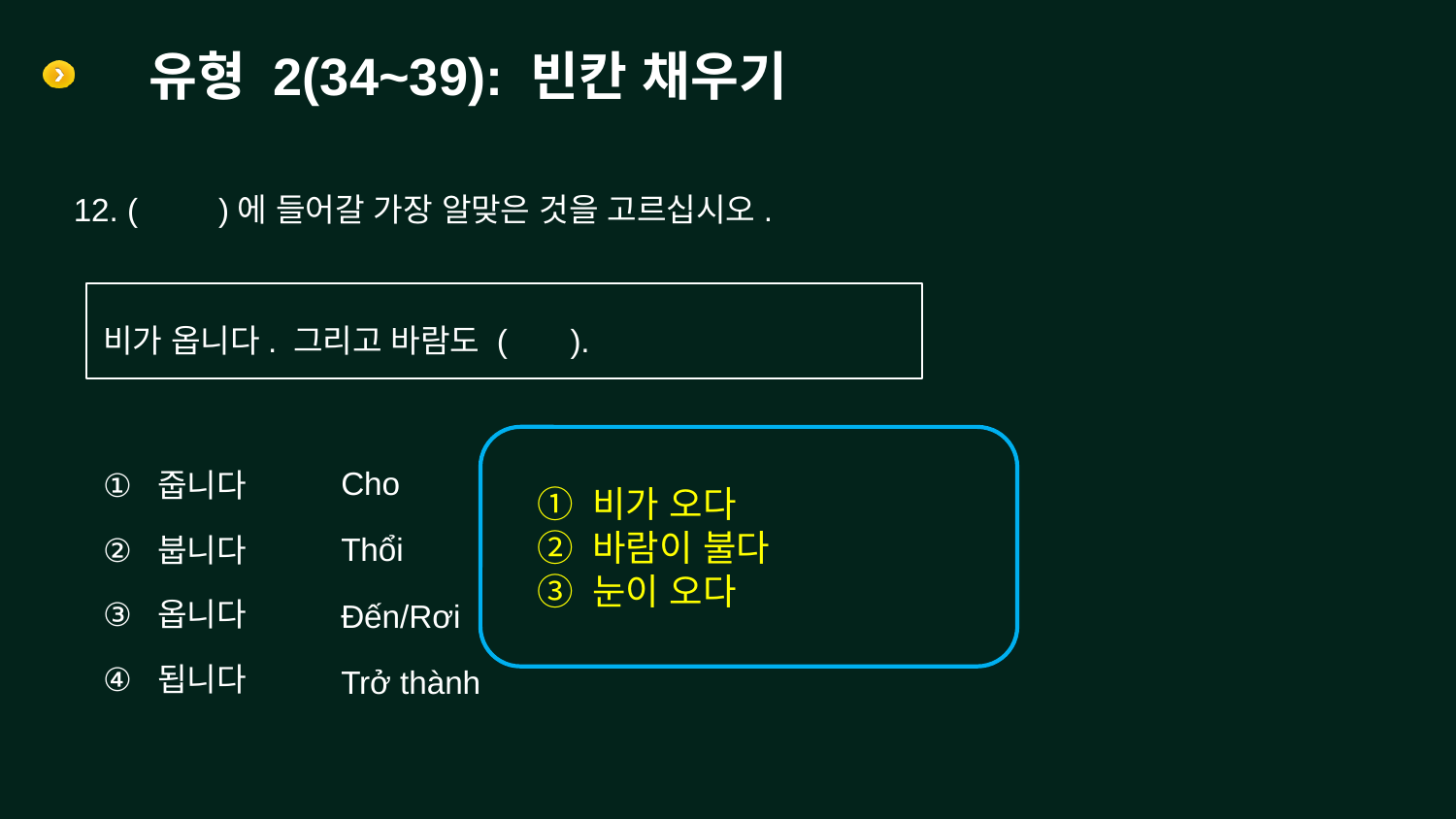

# 유형 2(34~39): 빈칸 채우기
12. (         )에 들어갈 가장 알맞은 것을 고르십시오.
비가 옵니다. 그리고 바람도 (       ).
줍니다
붑니다
옵니다
됩니다
Cho
Thổi
Đến/Rơi
Trở thành
   ① 비가 오다
   ② 바람이 불다
   ③ 눈이 오다